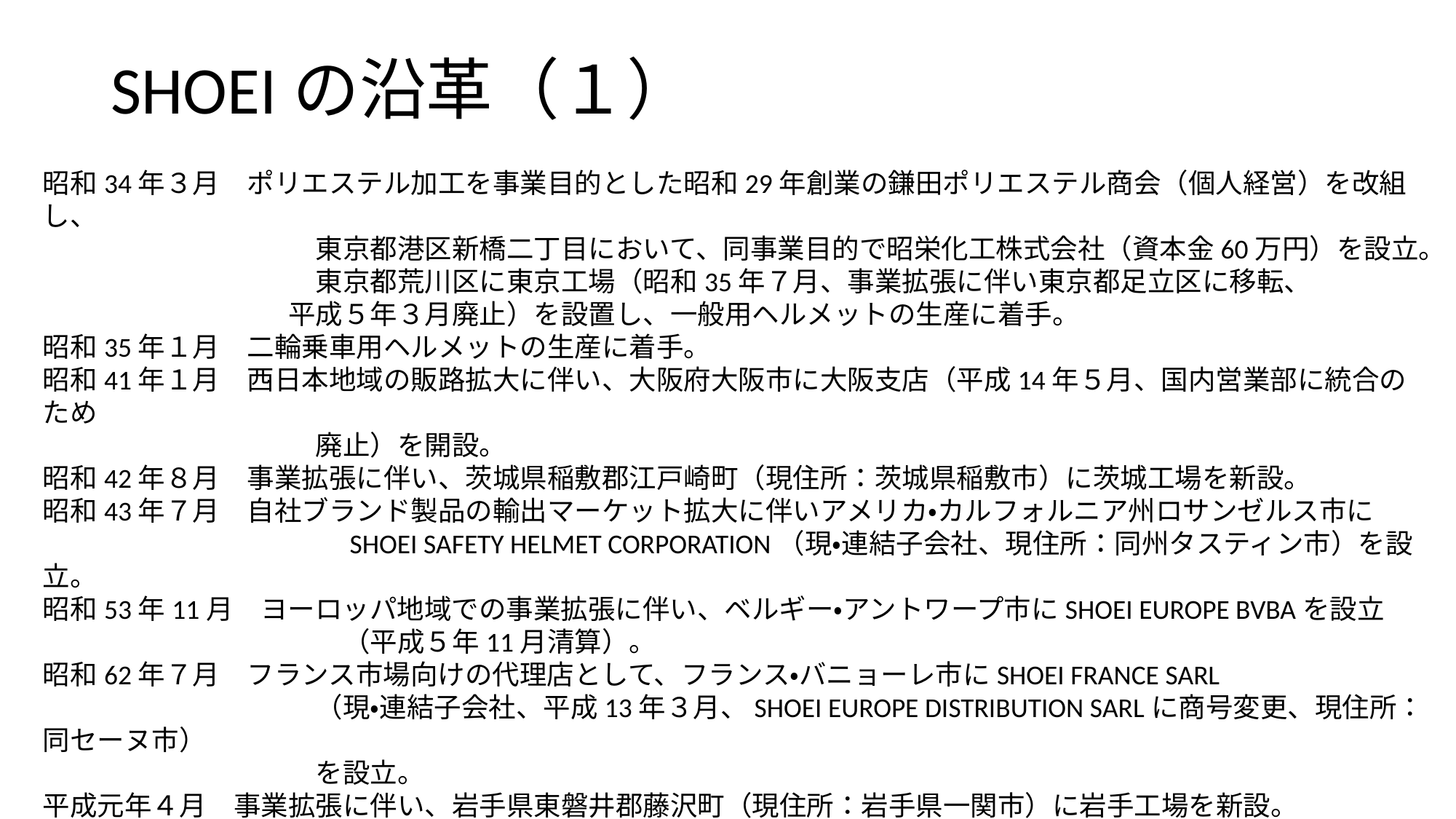

# SHOEIの沿革（１）
昭和34年３月　ポリエステル加工を事業目的とした昭和29年創業の鎌田ポリエステル商会（個人経営）を改組し、
　　　　　　　　　　東京都港区新橋二丁目において、同事業目的で昭栄化工株式会社（資本金60万円）を設立。
　　　　　　　　　　東京都荒川区に東京工場（昭和35年７月、事業拡張に伴い東京都足立区に移転、
　　　　　　　　　平成５年３月廃止）を設置し、一般用ヘルメットの生産に着手。
昭和35年１月　二輪乗車用ヘルメットの生産に着手。
昭和41年１月　西日本地域の販路拡大に伴い、大阪府大阪市に大阪支店（平成14年５月、国内営業部に統合のため
　　　　　　　　　　廃止）を開設。
昭和42年８月　事業拡張に伴い、茨城県稲敷郡江戸崎町（現住所：茨城県稲敷市）に茨城工場を新設。
昭和43年７月　自社ブランド製品の輸出マーケット拡大に伴いアメリカ・カルフォルニア州ロサンゼルス市に
　　　　　　　　　　　SHOEI SAFETY HELMET CORPORATION（現・連結子会社、現住所：同州タスティン市）を設立。
昭和53年11月　ヨーロッパ地域での事業拡張に伴い、ベルギー・アントワープ市にSHOEI EUROPE BVBAを設立
　　　　　　　　　　　（平成５年11月清算）。
昭和62年７月　フランス市場向けの代理店として、フランス・バニョーレ市にSHOEI FRANCE SARL
　　　　　　　　　　（現・連結子会社、平成13年３月、SHOEI EUROPE DISTRIBUTION SARLに商号変更、現住所：同セーヌ市）
　　　　　　　　　　を設立。
平成元年４月　事業拡張に伴い、岩手県東磐井郡藤沢町（現住所：岩手県一関市）に岩手工場を新設。
平成元年６月　岩手県東磐井郡千厩町（現住所：岩手県一関市）にある有限会社南小梨ペインティングを子会社化。